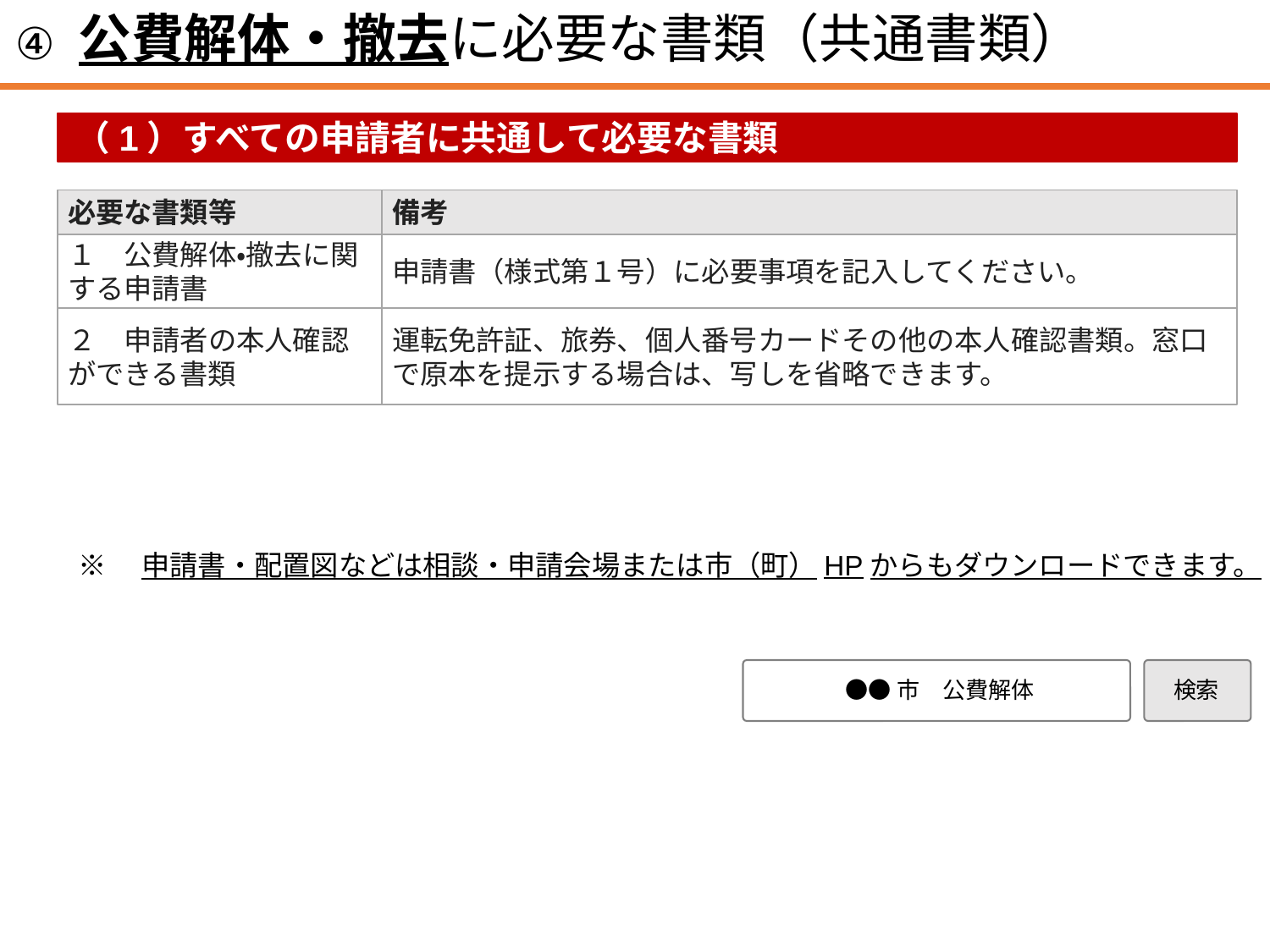

公費解体・撤去に必要な書類（共通書類）
④

（1）すべての申請者に共通して必要な書類

必要な書類等
備考

１　公費解体・撤去に関する申請書
申請書（様式第１号）に必要事項を記入してください。

２　申請者の本人確認ができる書類
運転免許証、旅券、個人番号カードその他の本人確認書類。窓口で原本を提示する場合は、写しを省略できます。
※　申請書・配置図などは相談・申請会場または市（町）HPからもダウンロードできます。

●●市　公費解体
検索